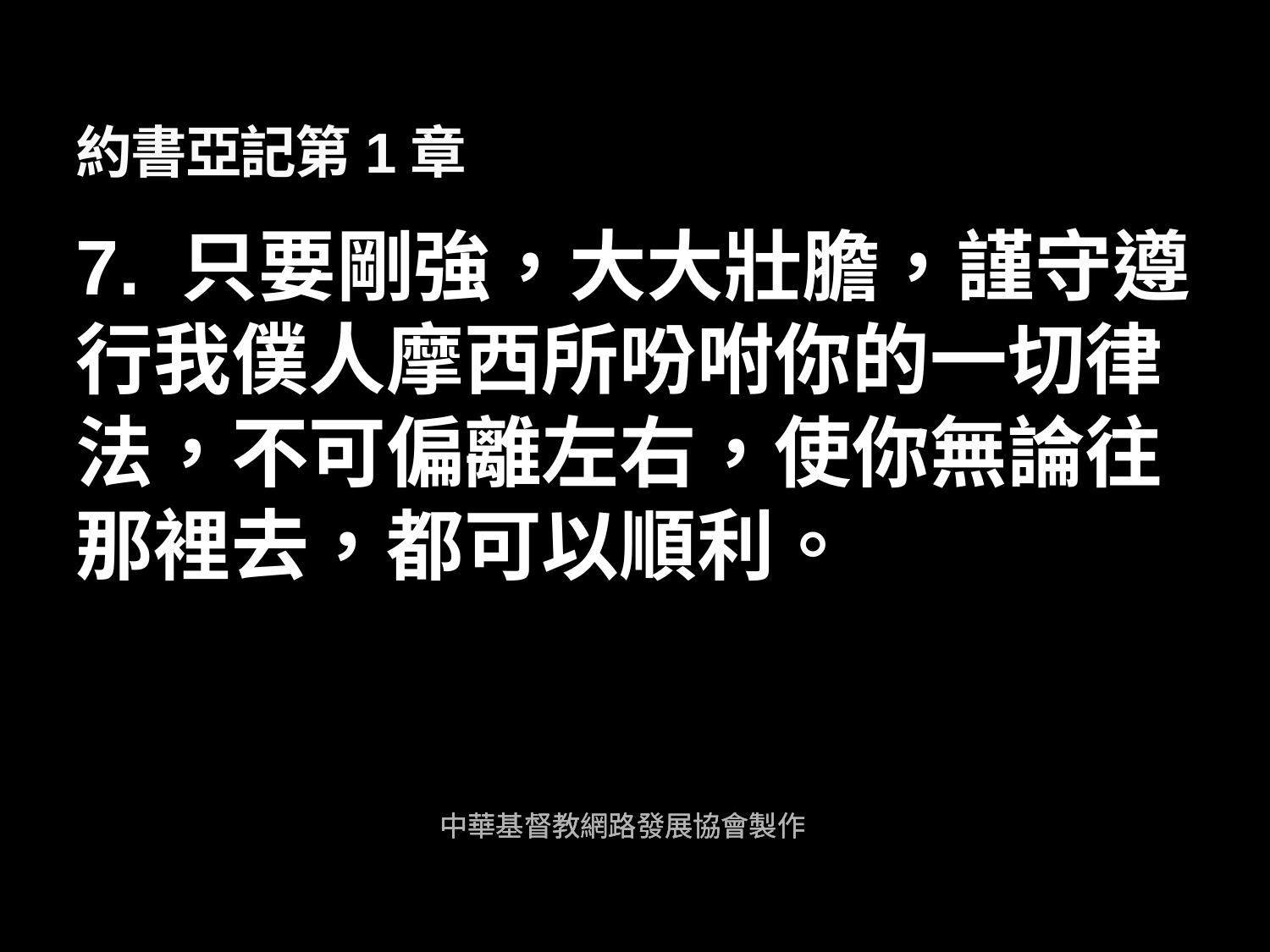

# 約書亞記第1章
7. 只要剛強，大大壯膽，謹守遵行我僕人摩西所吩咐你的一切律法，不可偏離左右，使你無論往那裡去，都可以順利。